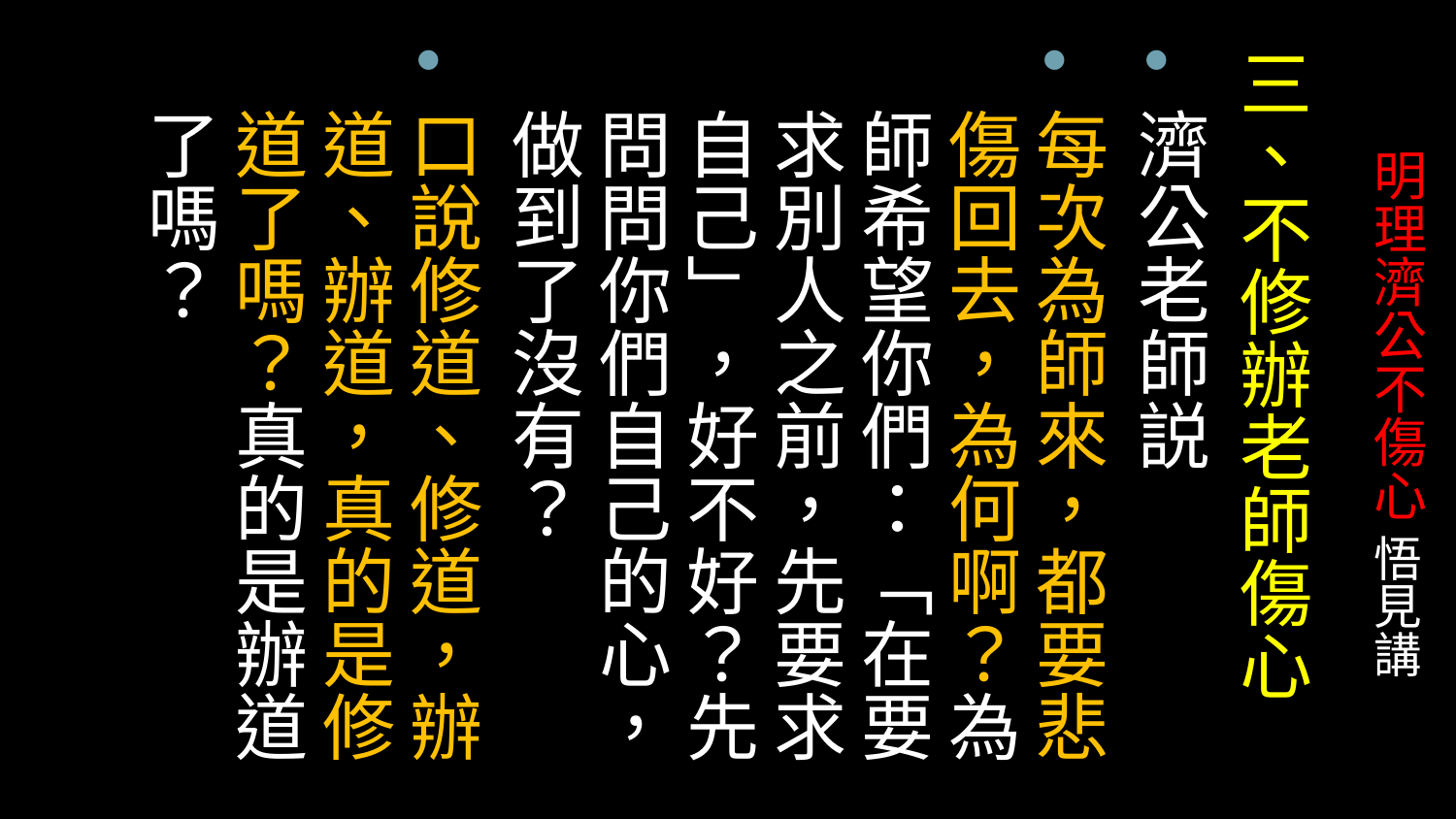

三、不修辦老師傷心
濟公老師説
每次為師來，都要悲傷回去，為何啊？為師希望你們：「在要求別人之前，先要求自己」，好不好？先問問你們自己的心，做到了沒有？
口說修道、修道，辦道、辦道，真的是修道了嗎？真的是辦道了嗎？

# 明理濟公不傷心 悟見講